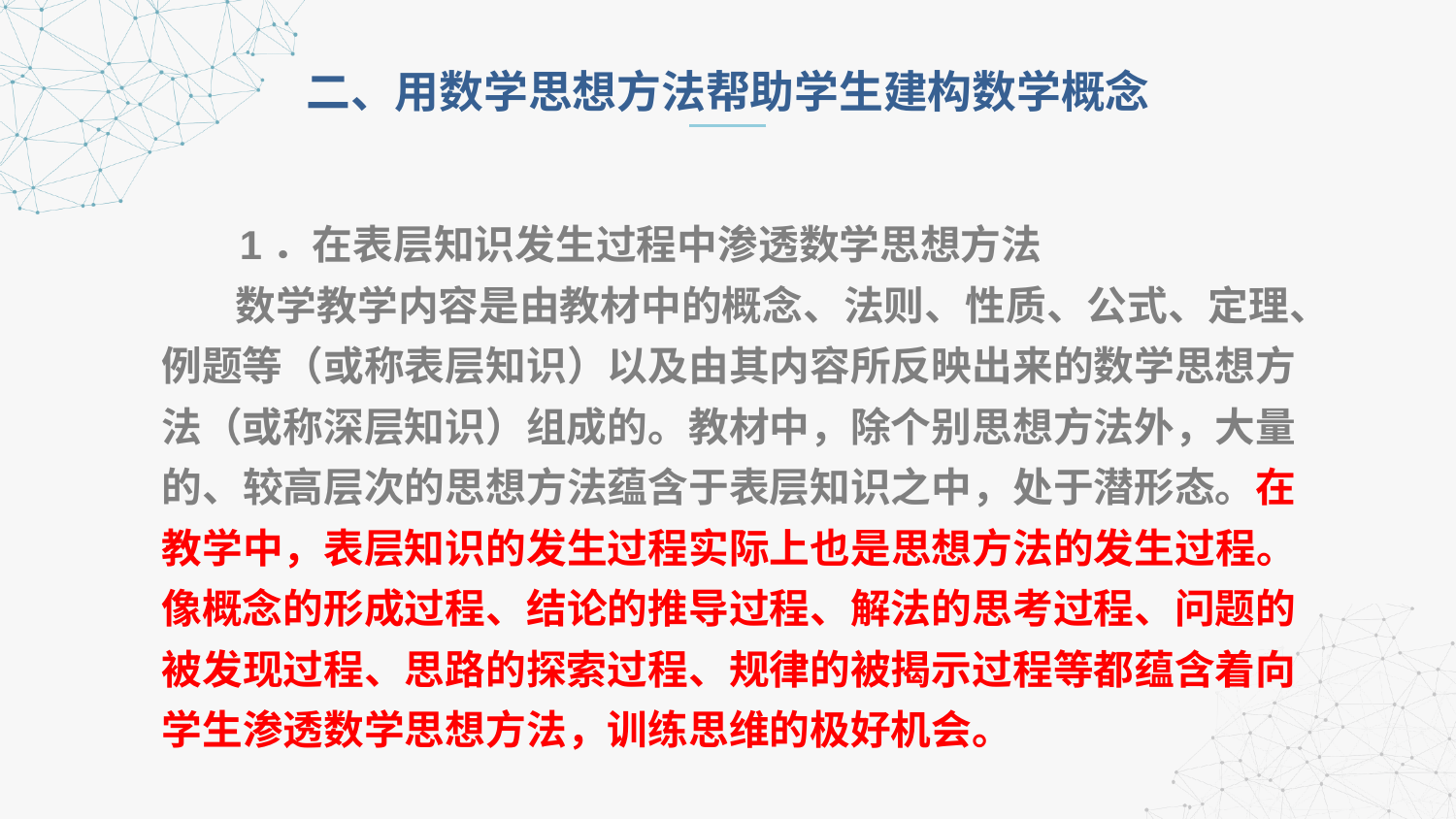

二、用数学思想方法帮助学生建构数学概念
       1．在表层知识发生过程中渗透数学思想方法
       数学教学内容是由教材中的概念、法则、性质、公式、定理、例题等（或称表层知识）以及由其内容所反映出来的数学思想方法（或称深层知识）组成的。教材中，除个别思想方法外，大量的、较高层次的思想方法蕴含于表层知识之中，处于潜形态。在教学中，表层知识的发生过程实际上也是思想方法的发生过程。像概念的形成过程、结论的推导过程、解法的思考过程、问题的被发现过程、思路的探索过程、规律的被揭示过程等都蕴含着向学生渗透数学思想方法，训练思维的极好机会。